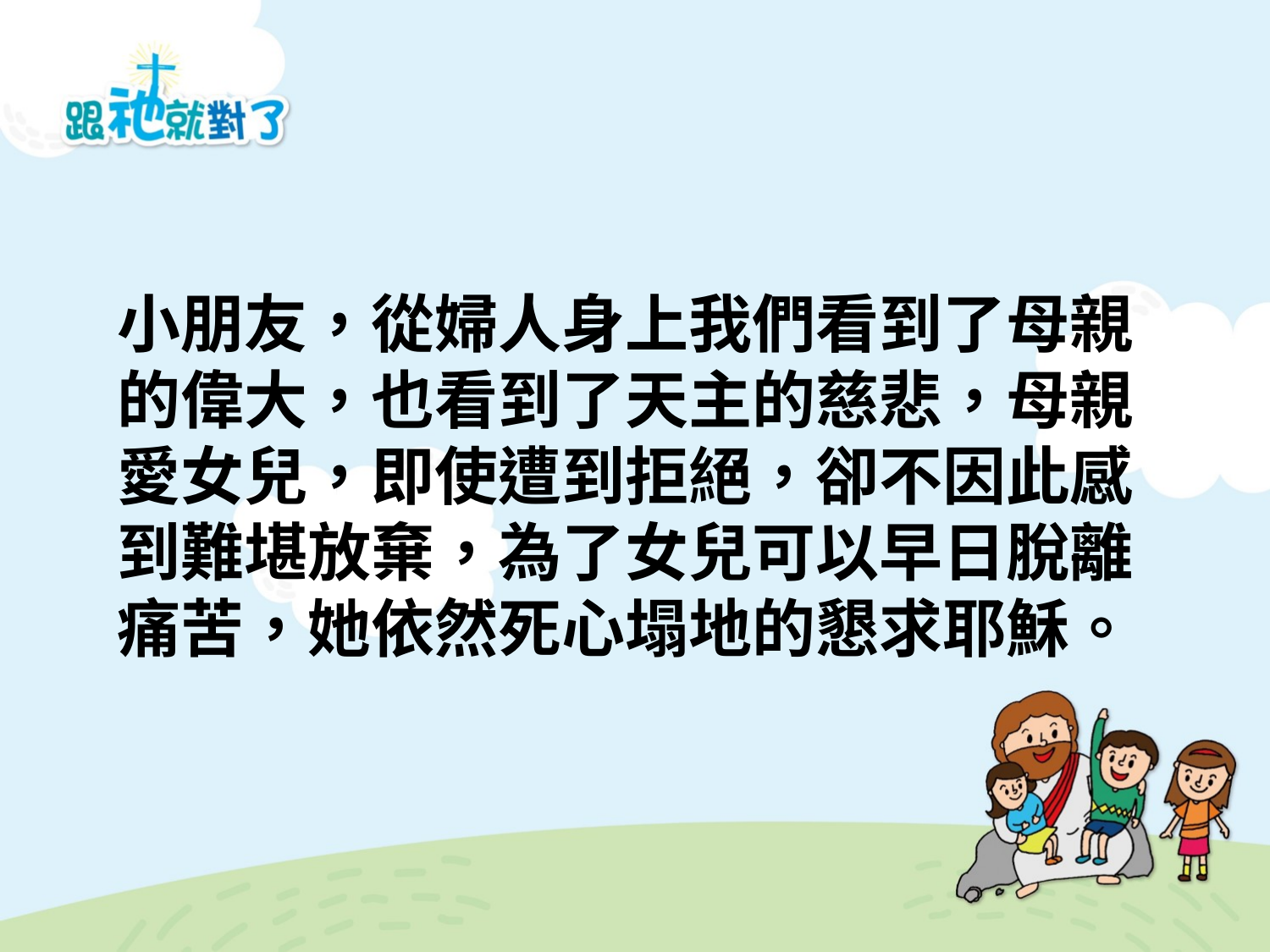

小朋友，從婦人身上我們看到了母親的偉大，也看到了天主的慈悲，母親愛女兒，即使遭到拒絕，卻不因此感到難堪放棄，為了女兒可以早日脫離痛苦，她依然死心塌地的懇求耶穌。